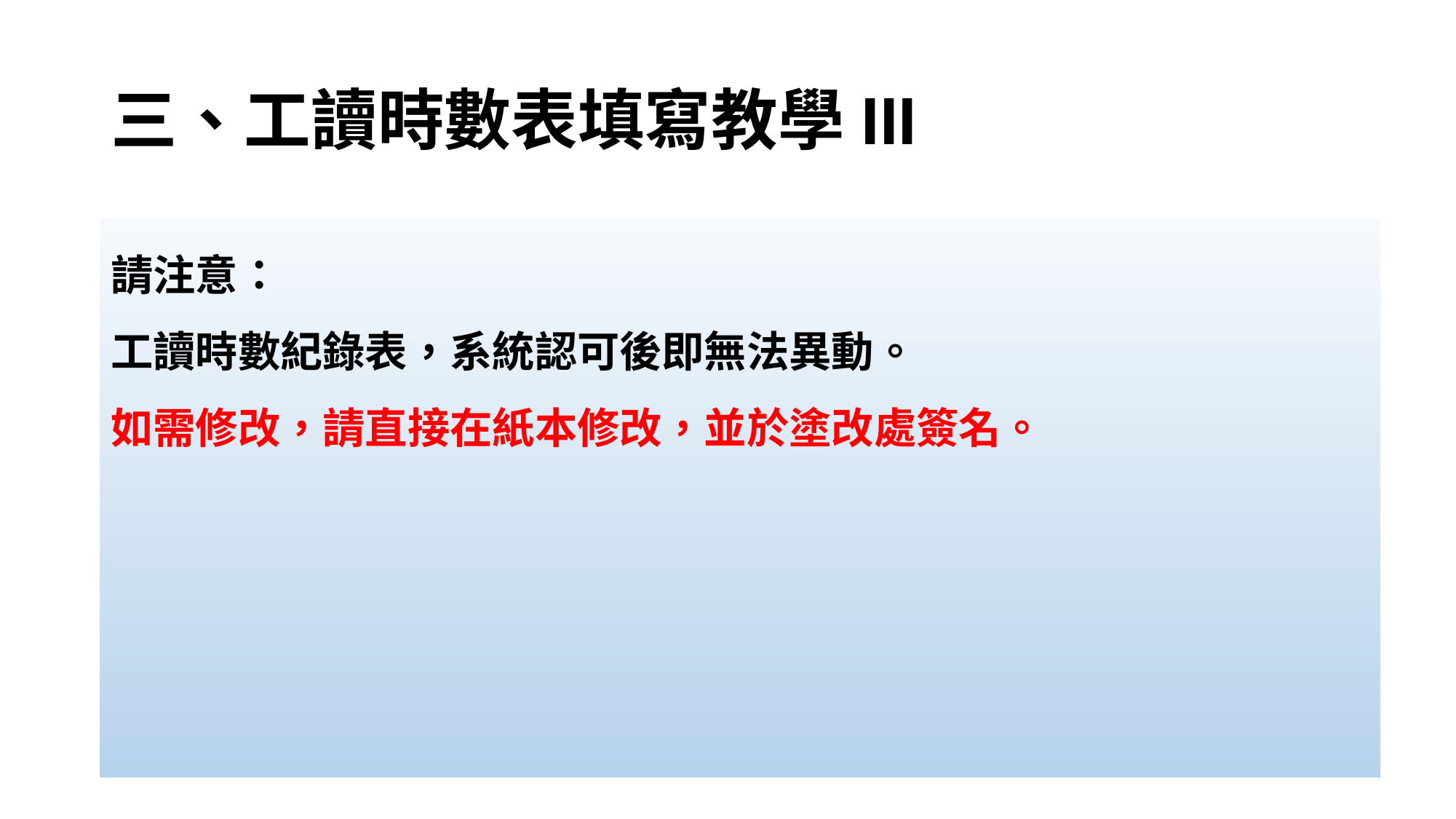

# 三、工讀時數表填寫教學III
請注意：
工讀時數紀錄表，系統認可後即無法異動。
如需修改，請直接在紙本修改，並於塗改處簽名。